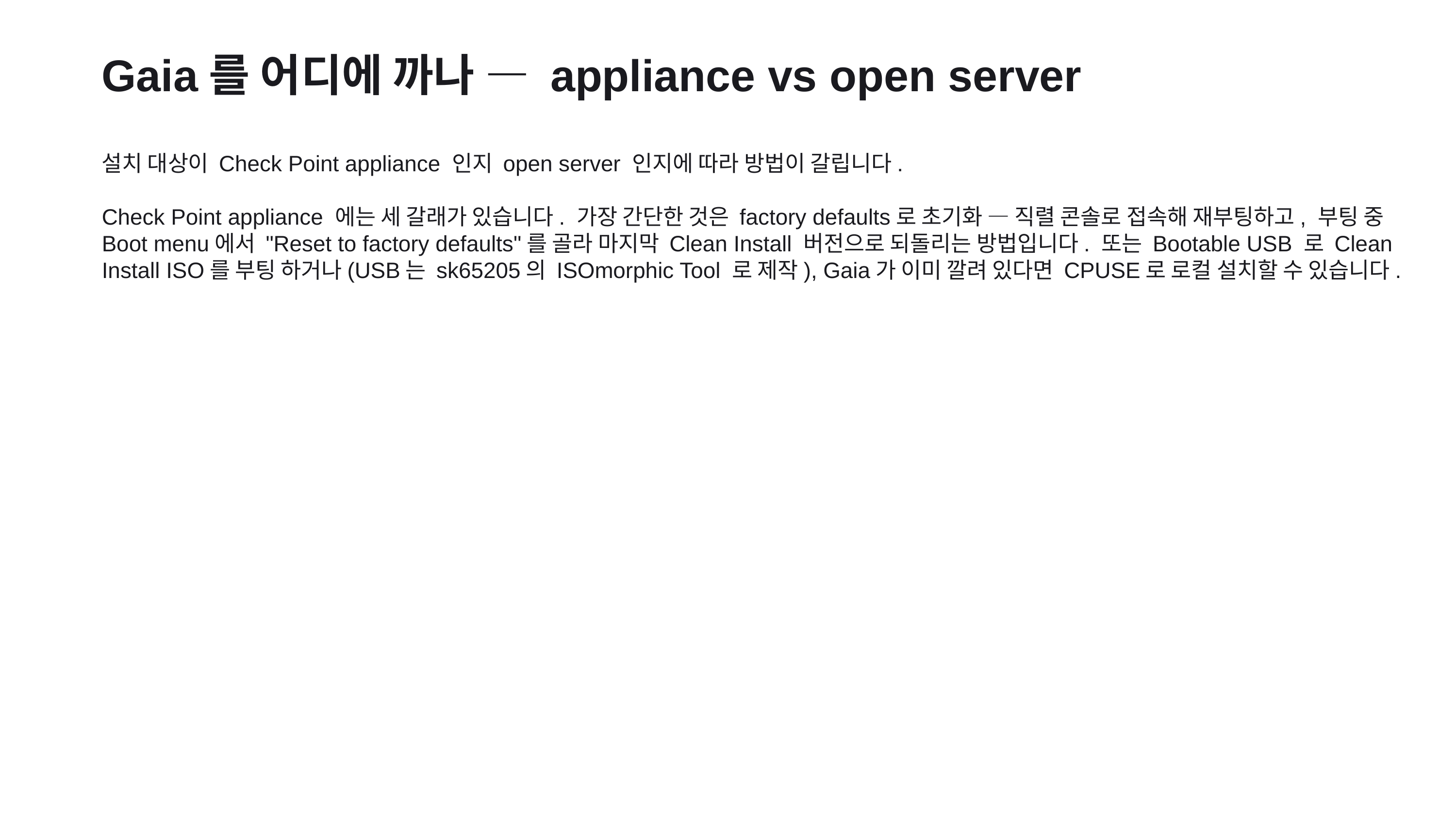

Gaia를 어디에 까나 — appliance vs open server
설치 대상이 Check Point appliance 인지 open server 인지에 따라 방법이 갈립니다.

Check Point appliance 에는 세 갈래가 있습니다. 가장 간단한 것은 factory defaults로 초기화 — 직렬 콘솔로 접속해 재부팅하고, 부팅 중 Boot menu에서 "Reset to factory defaults"를 골라 마지막 Clean Install 버전으로 되돌리는 방법입니다. 또는 Bootable USB 로 Clean Install ISO를 부팅 하거나(USB는 sk65205의 ISOmorphic Tool 로 제작), Gaia가 이미 깔려 있다면 CPUSE로 로컬 설치할 수 있습니다.